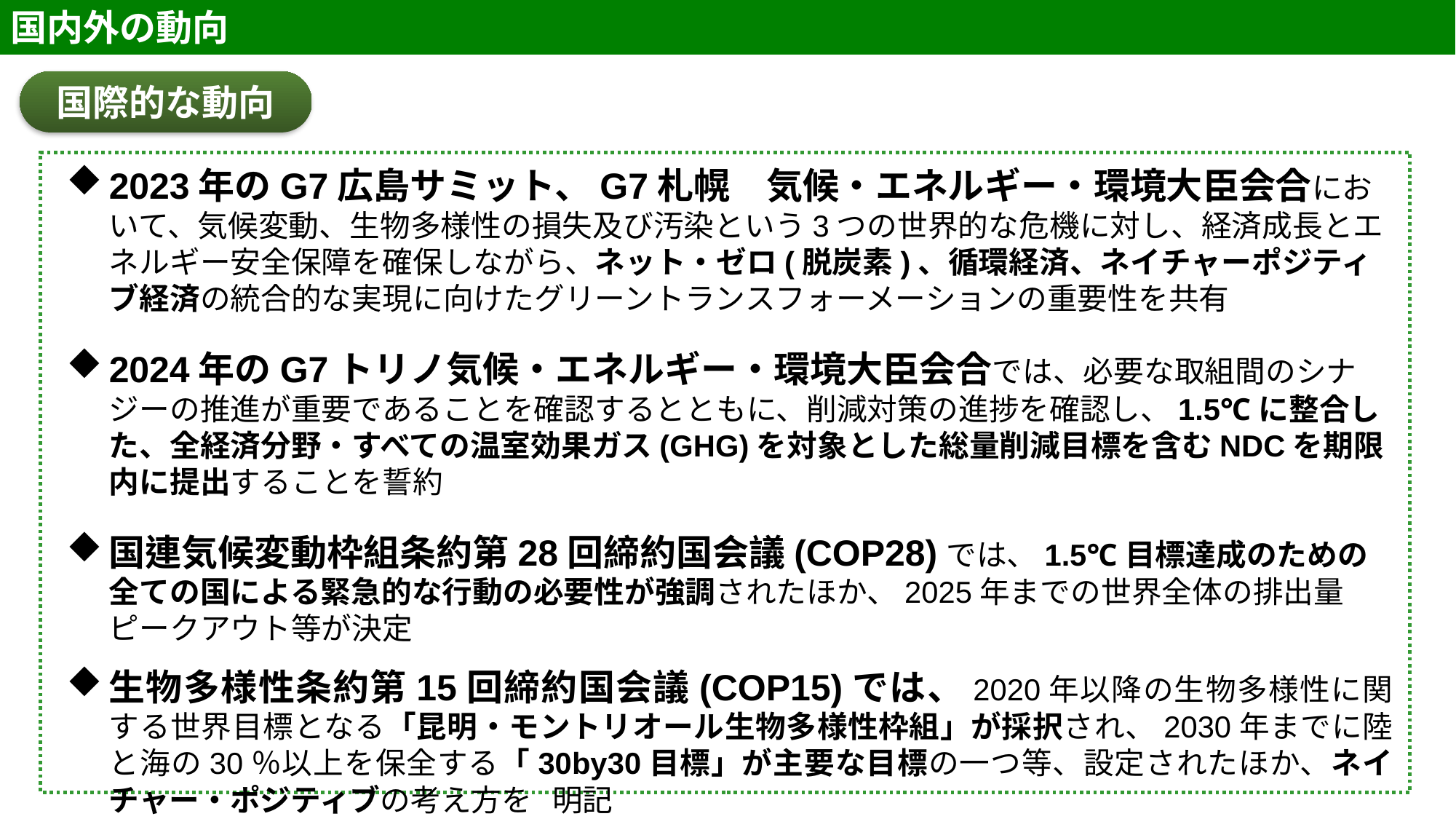

国内外の動向
国際的な動向

2023年のG7広島サミット、G7札幌　気候・エネルギー・環境大臣会合において、気候変動、生物多様性の損失及び汚染という3つの世界的な危機に対し、経済成長とエネルギー安全保障を確保しながら、ネット・ゼロ(脱炭素)、循環経済、ネイチャーポジティブ経済の統合的な実現に向けたグリーントランスフォーメーションの重要性を共有
2024年のG7トリノ気候・エネルギー・環境大臣会合では、必要な取組間のシナジーの推進が重要であることを確認するとともに、削減対策の進捗を確認し、1.5℃に整合した、全経済分野・すべての温室効果ガス(GHG)を対象とした総量削減目標を含むNDCを期限内に提出することを誓約
国連気候変動枠組条約第28回締約国会議(COP28)では、1.5℃目標達成のための全ての国による緊急的な行動の必要性が強調されたほか、2025年までの世界全体の排出量ピークアウト等が決定
生物多様性条約第15回締約国会議(COP15)では、2020年以降の生物多様性に関する世界目標となる「昆明・モントリオール生物多様性枠組」が採択され、2030年までに陸と海の30％以上を保全する「30by30目標」が主要な目標の一つ等、設定されたほか、ネイチャー・ポジティブの考え方を   明記